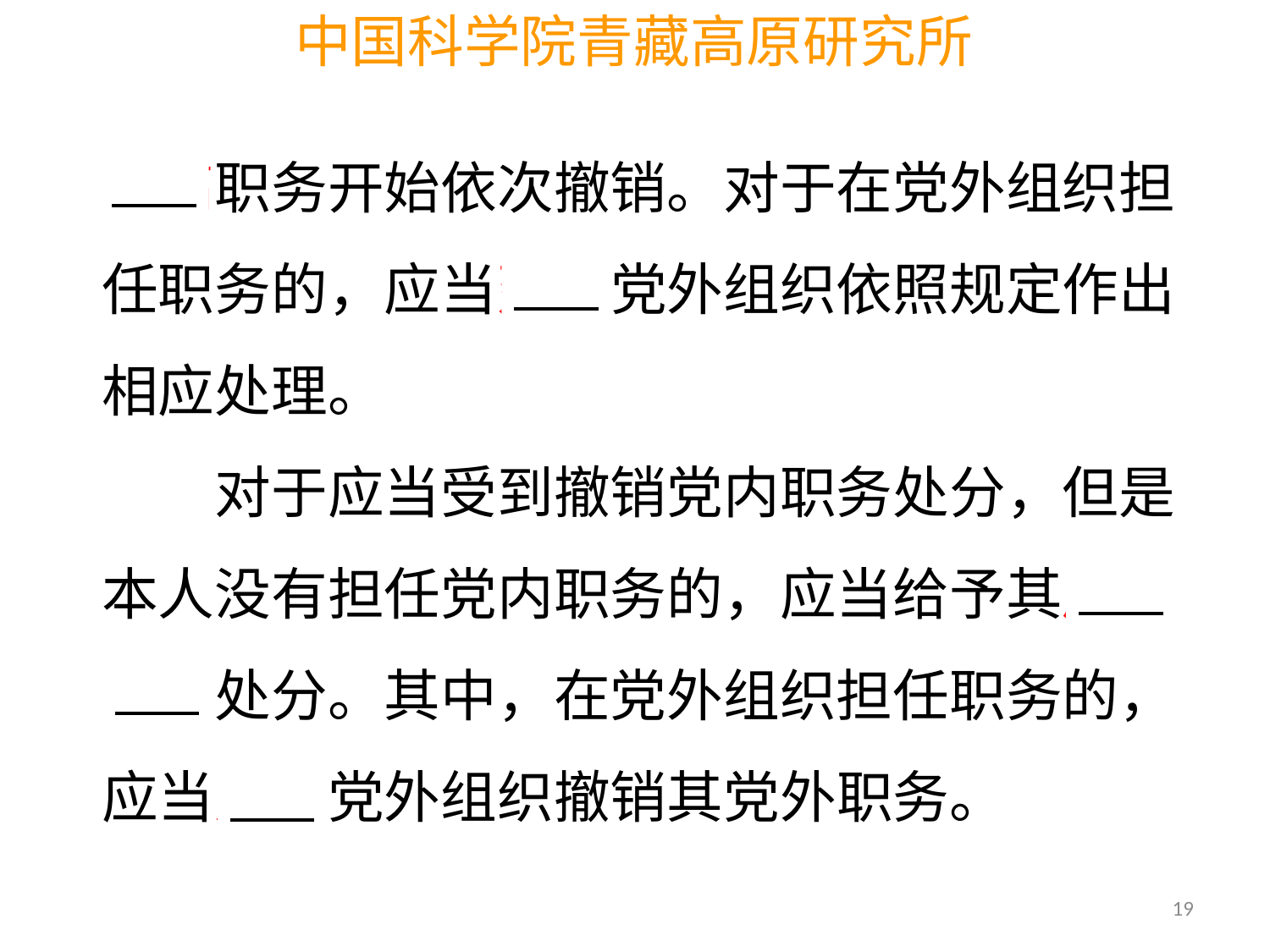

最高职务开始依次撤销。对于在党外组织担
任职务的，应当建议党外组织依照规定作出相应处理。
　　对于应当受到撤销党内职务处分，但是本人没有担任党内职务的，应当给予其严重警告处分。其中，在党外组织担任职务的，应当建议党外组织撤销其党外职务。

19